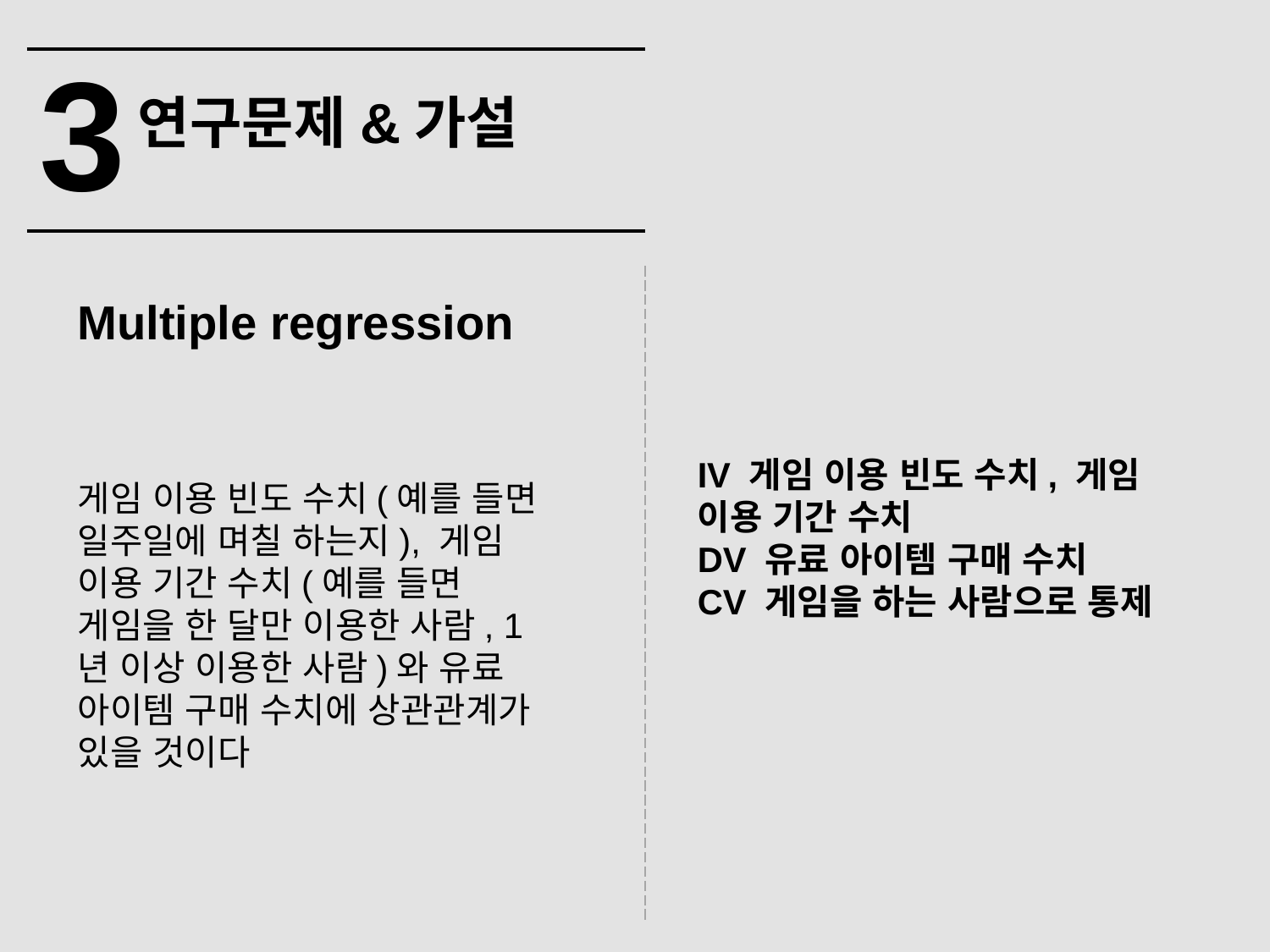

3
연구문제&가설
Multiple regression

게임 이용 빈도 수치(예를 들면 일주일에 며칠 하는지), 게임 이용 기간 수치(예를 들면 게임을 한 달만 이용한 사람, 1년 이상 이용한 사람)와 유료 아이템 구매 수치에 상관관계가 있을 것이다
IV 게임 이용 빈도 수치, 게임 이용 기간 수치
DV 유료 아이템 구매 수치
CV 게임을 하는 사람으로 통제